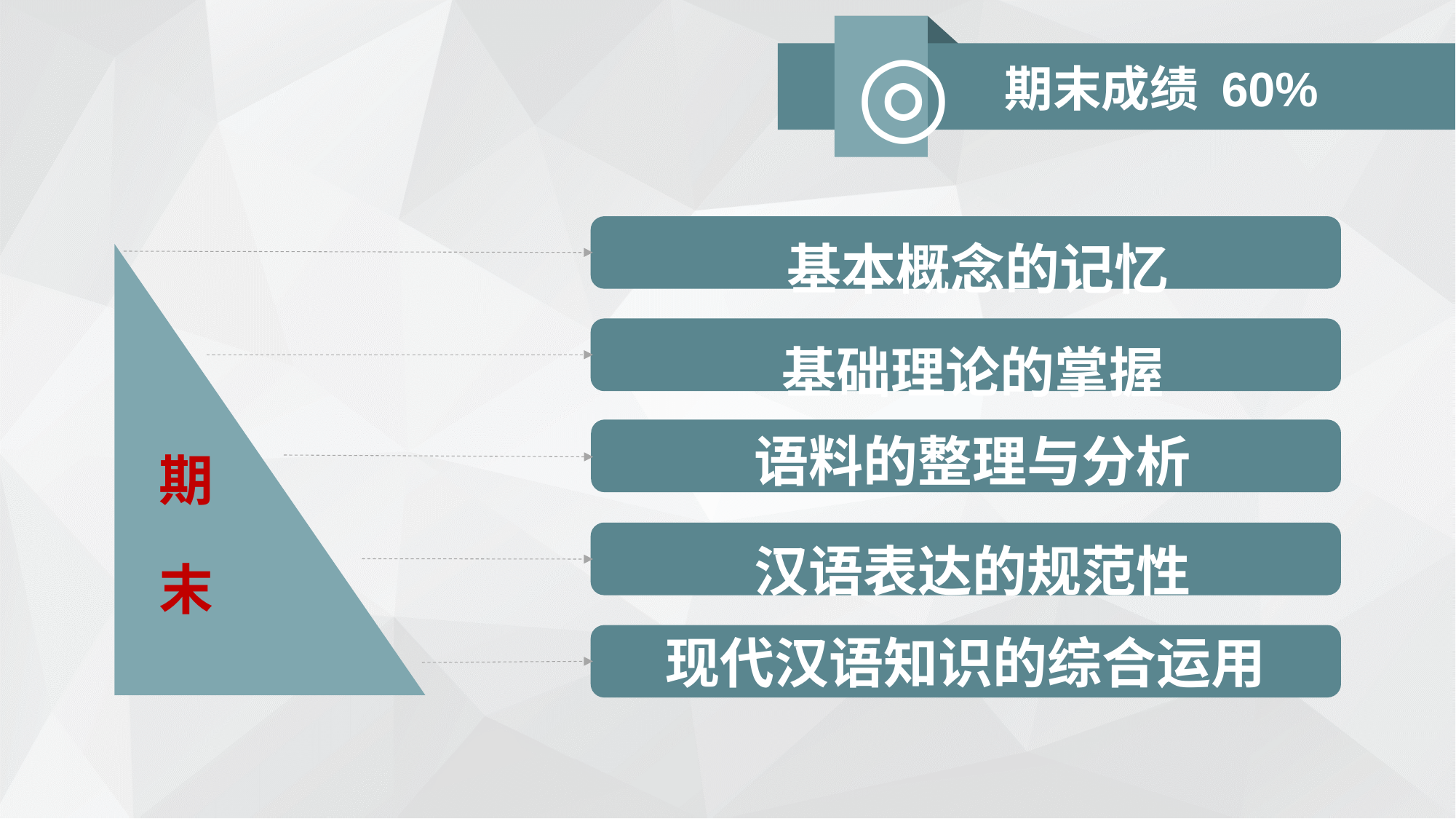

◎
期末成绩 60%
  基本概念的记忆

基础理论的掌握

语料的整理与分析

期

末

汉语表达的规范性

现代汉语知识的综合运用